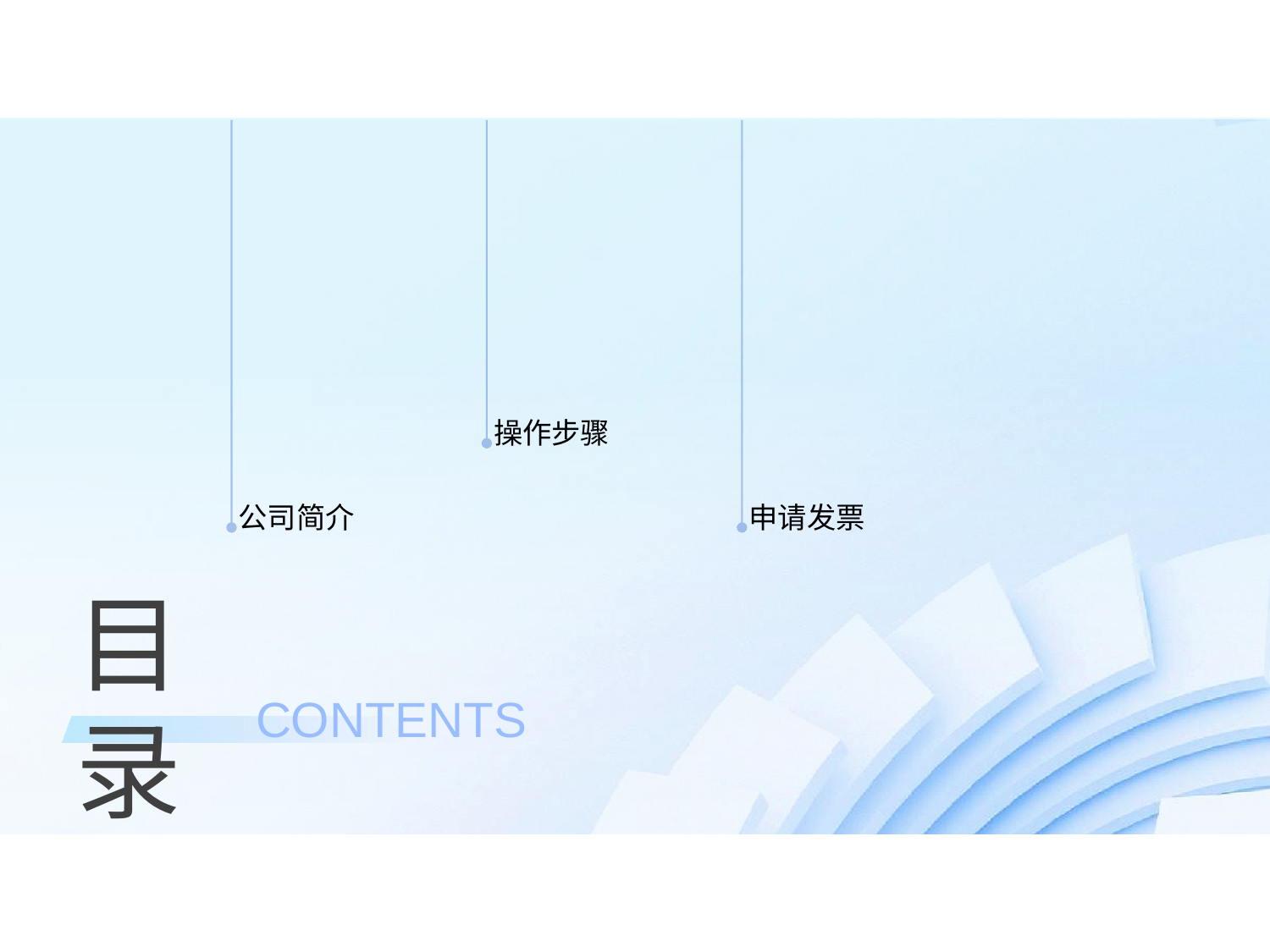

02

01
03
操作步骤
公司简介
申请发票
目录
CONTENTS